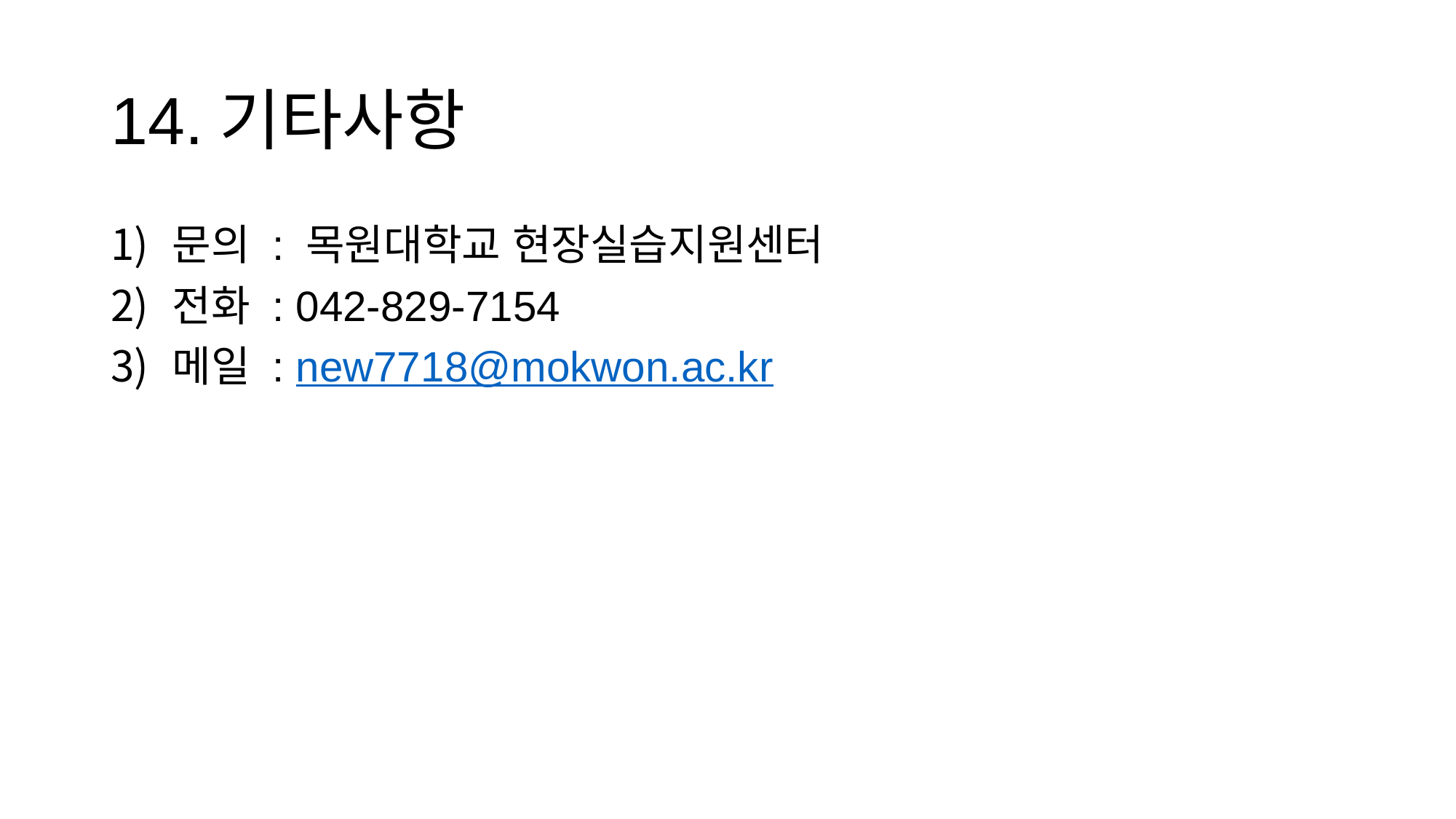

# 14.기타사항
문의 : 목원대학교 현장실습지원센터
전화 : 042-829-7154
메일 : new7718@mokwon.ac.kr